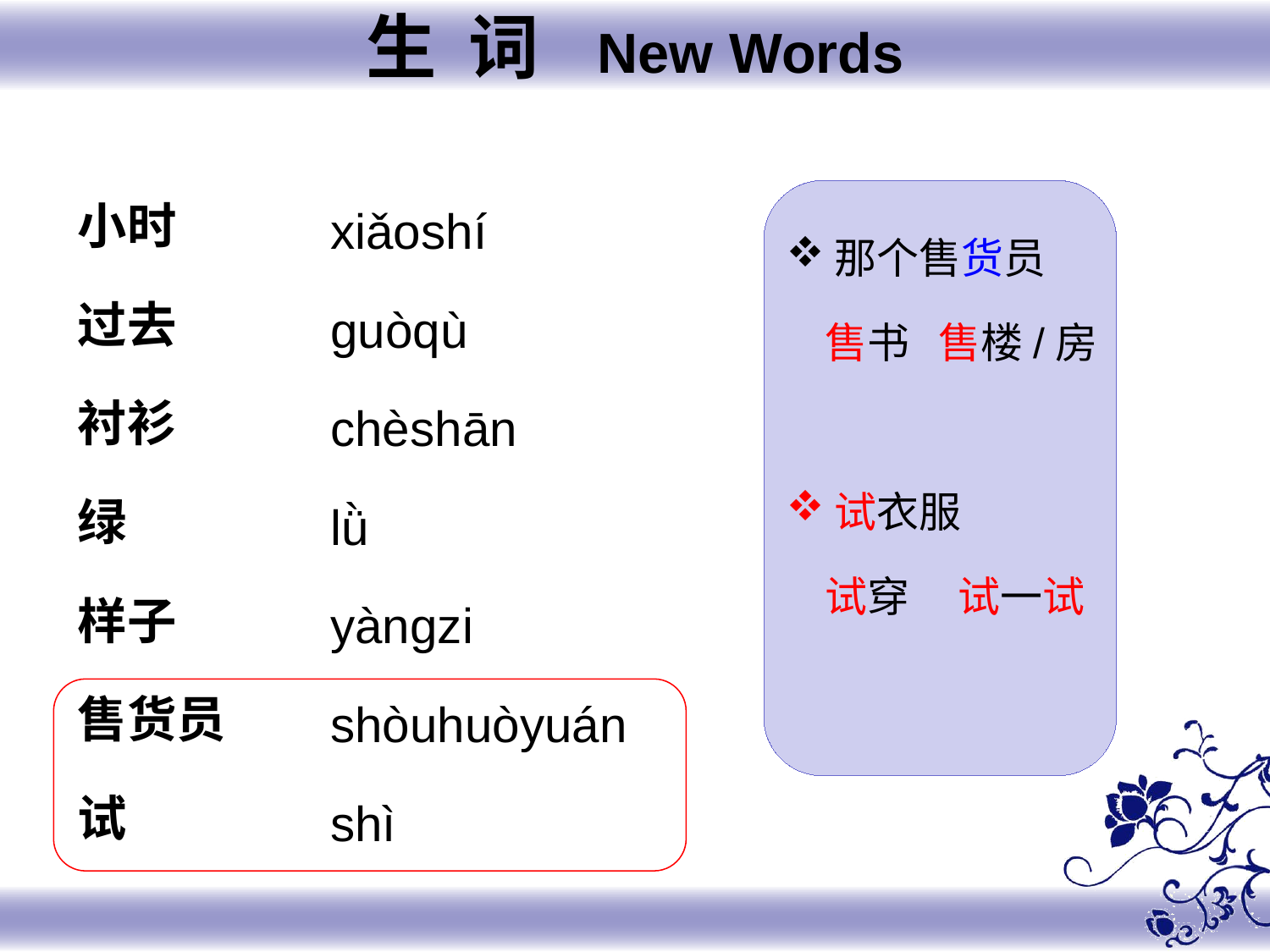

生  词   New Words
小时
过去
衬衫
绿
样子
售货员
试
xiǎoshí
ɡuòqù
chèshān
lǜ
yànɡzi
shòuhuòyuán
shì

那个售货员
   售书   售楼/房

试衣服
   试穿     试一试